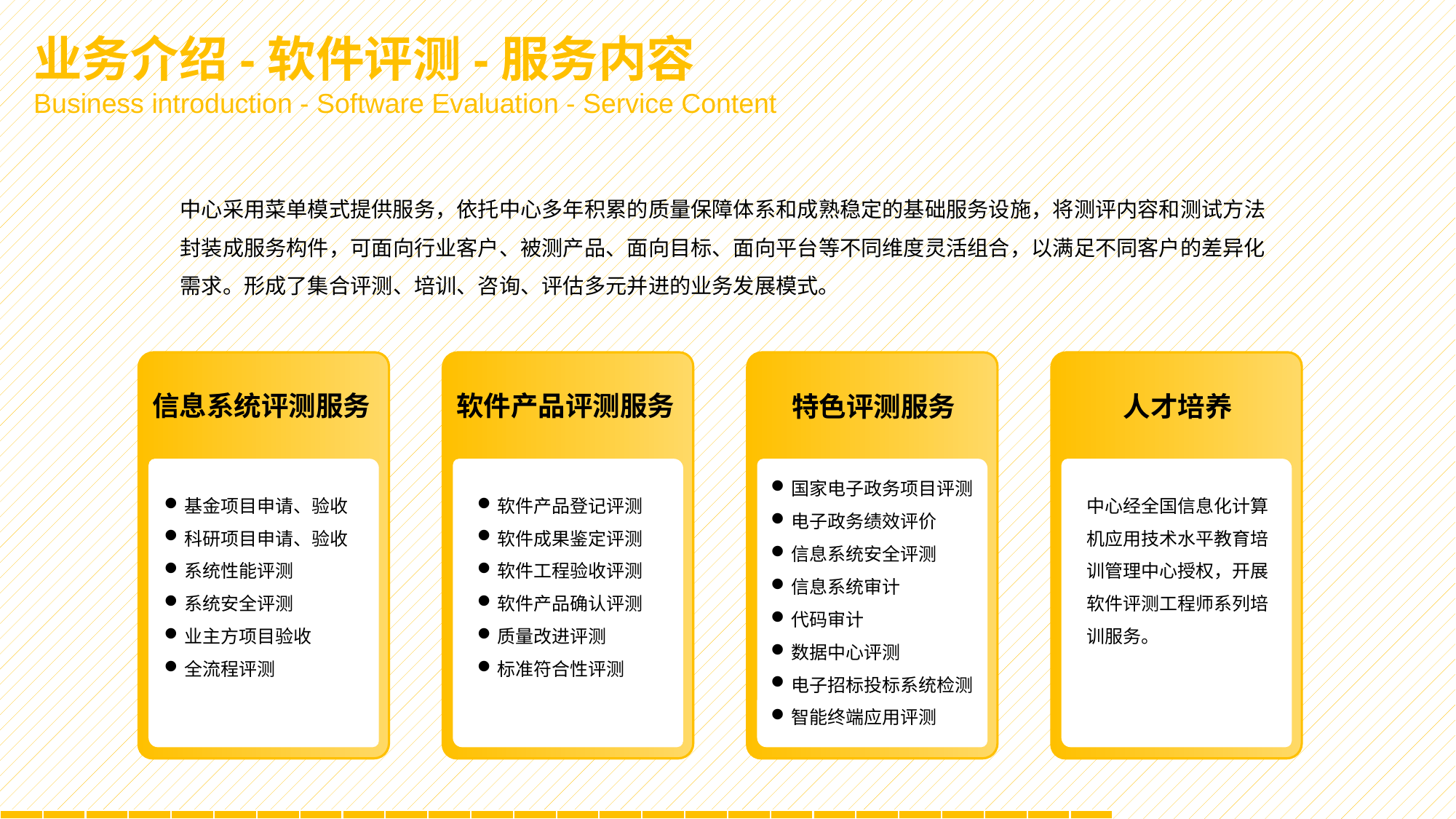

业务介绍-软件评测-服务内容
Business introduction - Software Evaluation - Service Content
中心采用菜单模式提供服务，依托中心多年积累的质量保障体系和成熟稳定的基础服务设施，将测评内容和测试方法封装成服务构件，可面向行业客户、被测产品、面向目标、面向平台等不同维度灵活组合，以满足不同客户的差异化需求。形成了集合评测、培训、咨询、评估多元并进的业务发展模式。

信息系统评测服务

基金项目申请、验收
科研项目申请、验收
系统性能评测
系统安全评测
业主方项目验收
全流程评测

软件产品评测服务

软件产品登记评测
软件成果鉴定评测
软件工程验收评测
软件产品确认评测
质量改进评测
标准符合性评测

特色评测服务

国家电子政务项目评测
电子政务绩效评价
信息系统安全评测
信息系统审计
代码审计
数据中心评测
电子招标投标系统检测
智能终端应用评测

人才培养

中心经全国信息化计算
机应用技术水平教育培
训管理中心授权，开展
软件评测工程师系列培
训服务。